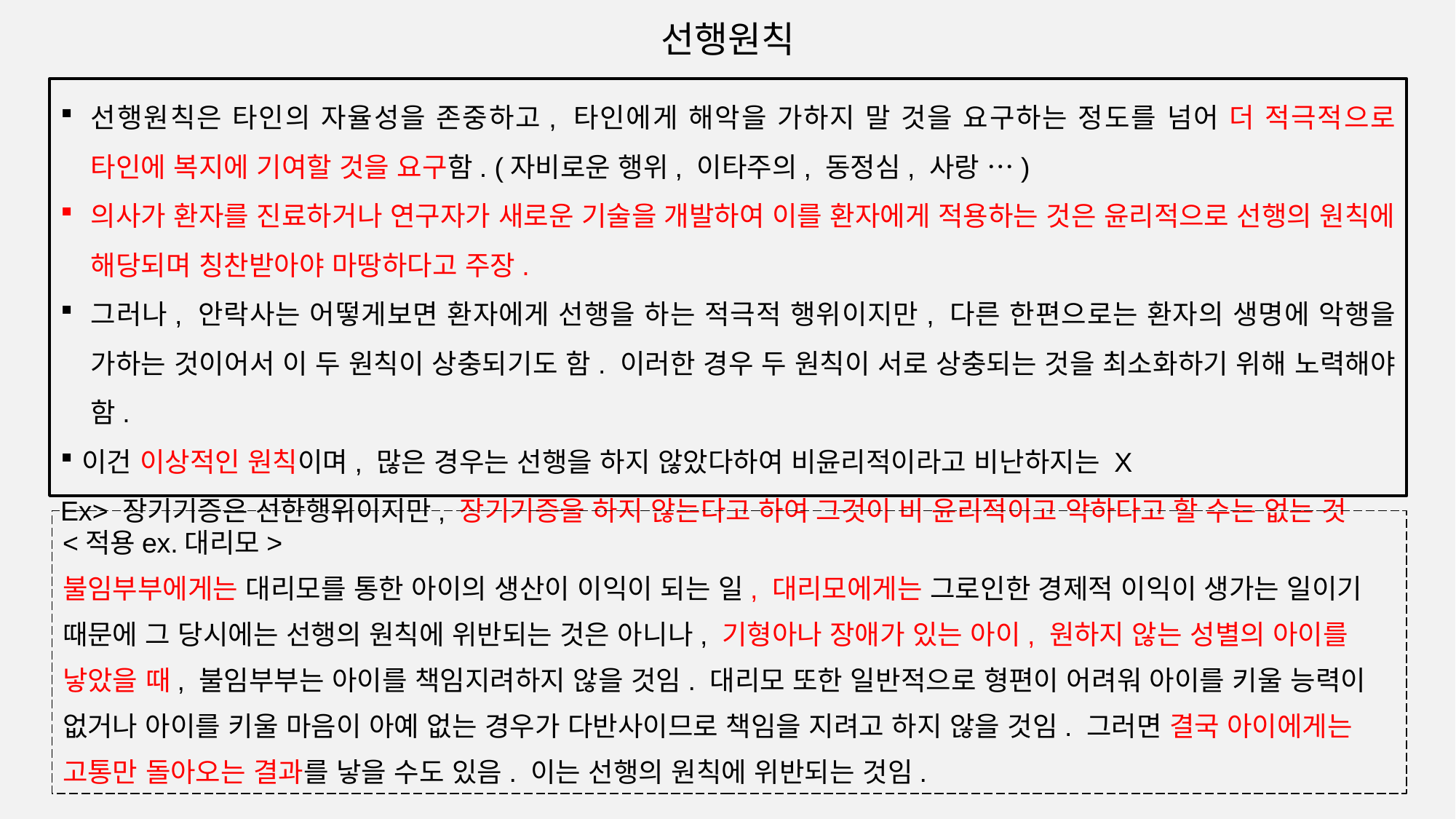

선행원칙
선행원칙은 타인의 자율성을 존중하고, 타인에게 해악을 가하지 말 것을 요구하는 정도를 넘어 더 적극적으로 타인에 복지에 기여할 것을 요구함. (자비로운 행위, 이타주의, 동정심, 사랑 …)
의사가 환자를 진료하거나 연구자가 새로운 기술을 개발하여 이를 환자에게 적용하는 것은 윤리적으로 선행의 원칙에 해당되며 칭찬받아야 마땅하다고 주장.
그러나, 안락사는 어떻게보면 환자에게 선행을 하는 적극적 행위이지만, 다른 한편으로는 환자의 생명에 악행을 가하는 것이어서 이 두 원칙이 상충되기도 함. 이러한 경우 두 원칙이 서로 상충되는 것을 최소화하기 위해 노력해야 함.
이건 이상적인 원칙이며, 많은 경우는 선행을 하지 않았다하여 비윤리적이라고 비난하지는 X
Ex> 장기기증은 선한행위이지만, 장기기증을 하지 않는다고 하여 그것이 비 윤리적이고 악하다고 할 수는 없는 것

<적용ex.대리모>
불임부부에게는 대리모를 통한 아이의 생산이 이익이 되는 일, 대리모에게는 그로인한 경제적 이익이 생가는 일이기 때문에 그 당시에는 선행의 원칙에 위반되는 것은 아니나, 기형아나 장애가 있는 아이, 원하지 않는 성별의 아이를 낳았을 때, 불임부부는 아이를 책임지려하지 않을 것임. 대리모 또한 일반적으로 형편이 어려워 아이를 키울 능력이 없거나 아이를 키울 마음이 아예 없는 경우가 다반사이므로 책임을 지려고 하지 않을 것임. 그러면 결국 아이에게는 고통만 돌아오는 결과를 낳을 수도 있음. 이는 선행의 원칙에 위반되는 것임.